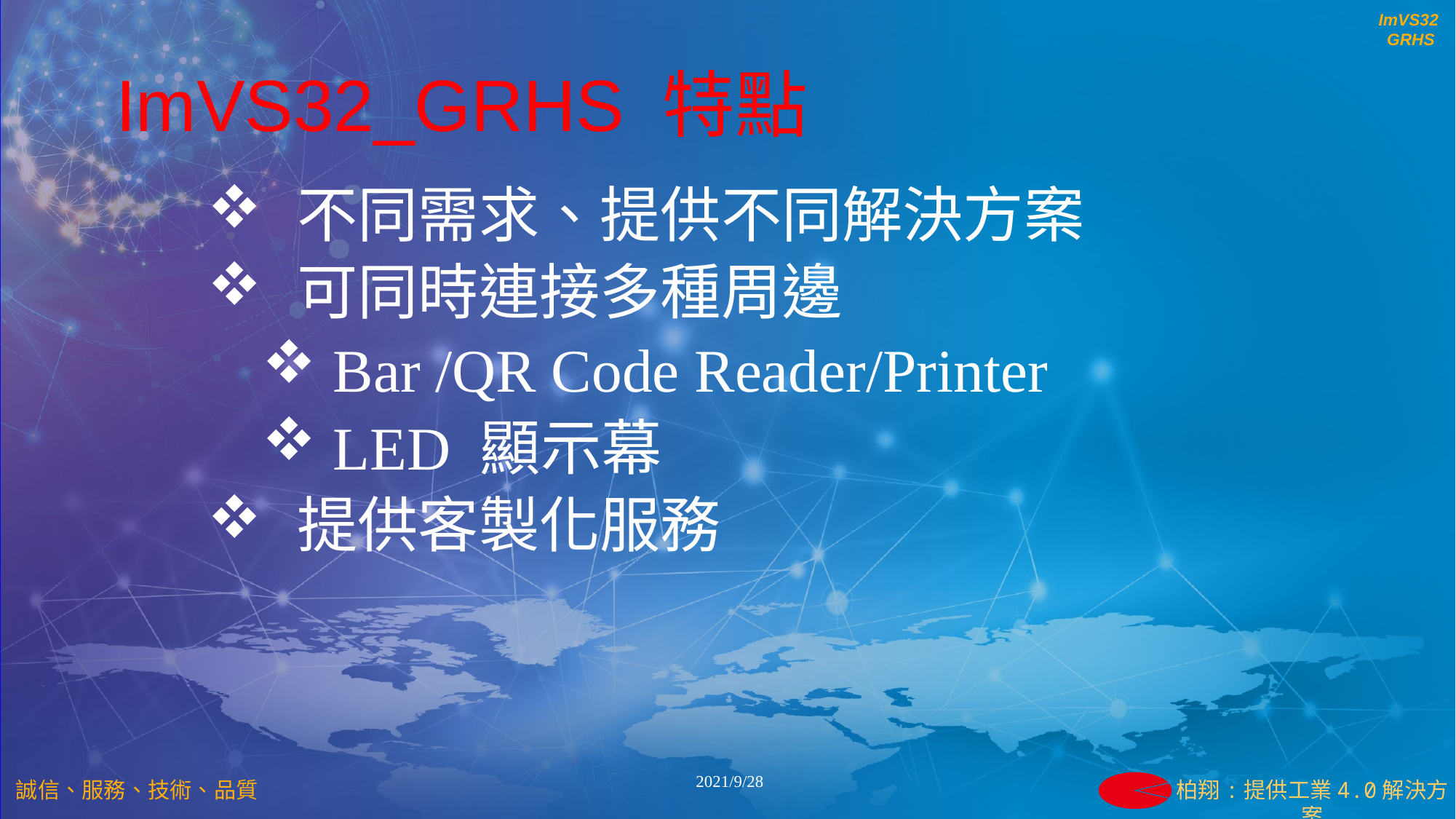

ImVS32_GRHS 特點
不同需求、提供不同解決方案
可同時連接多種周邊
 Bar /QR Code Reader/Printer
 LED 顯示幕
提供客製化服務